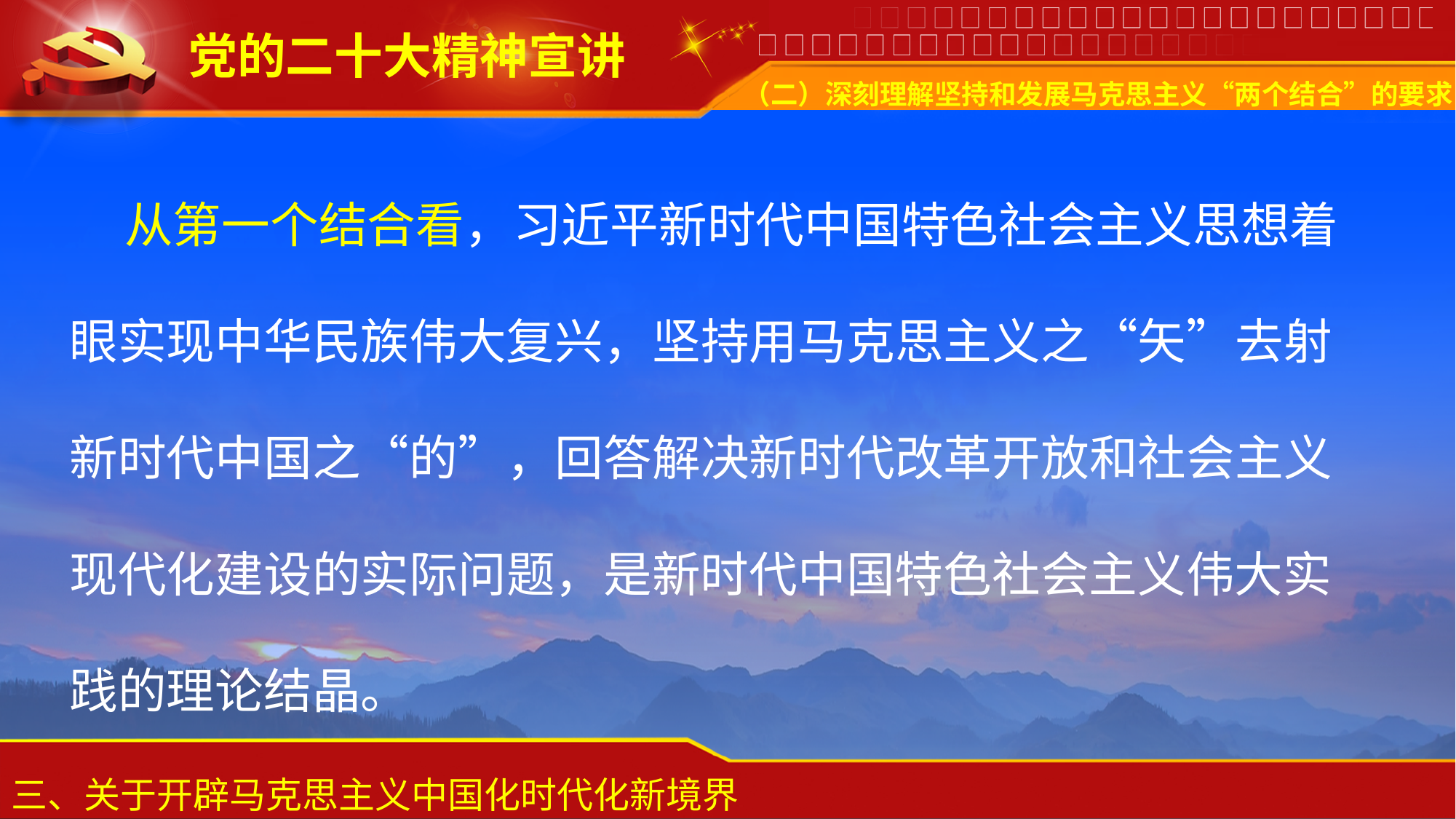

党的二十大精神宣讲
（二）深刻理解坚持和发展马克思主义“两个结合”的要求
    从第一个结合看，习近平新时代中国特色社会主义思想着眼实现中华民族伟大复兴，坚持用马克思主义之“矢”去射新时代中国之“的”，回答解决新时代改革开放和社会主义现代化建设的实际问题，是新时代中国特色社会主义伟大实践的理论结晶。
三、关于开辟马克思主义中国化时代化新境界